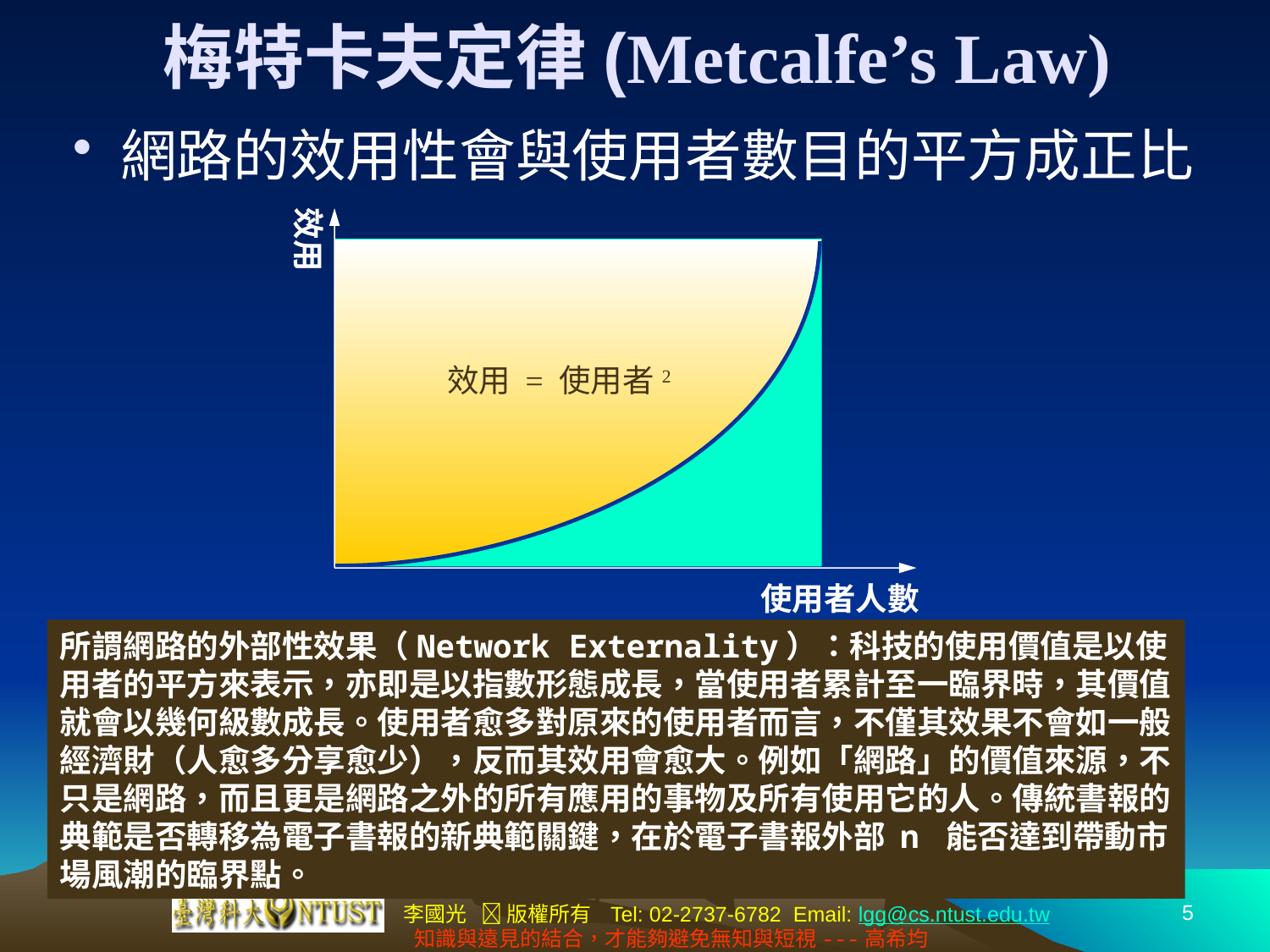

# 梅特卡夫定律(Metcalfe’s Law)
網路的效用性會與使用者數目的平方成正比
效用

效用 = 使用者2
使用者人數
所謂網路的外部性效果（Network Externality）：科技的使用價值是以使用者的平方來表示，亦即是以指數形態成長，當使用者累計至一臨界時，其價值就會以幾何級數成長。使用者愈多對原來的使用者而言，不僅其效果不會如一般經濟財（人愈多分享愈少），反而其效用會愈大。例如「網路」的價值來源，不只是網路，而且更是網路之外的所有應用的事物及所有使用它的人。傳統書報的典範是否轉移為電子書報的新典範關鍵，在於電子書報外部 n 能否達到帶動市場風潮的臨界點。
5